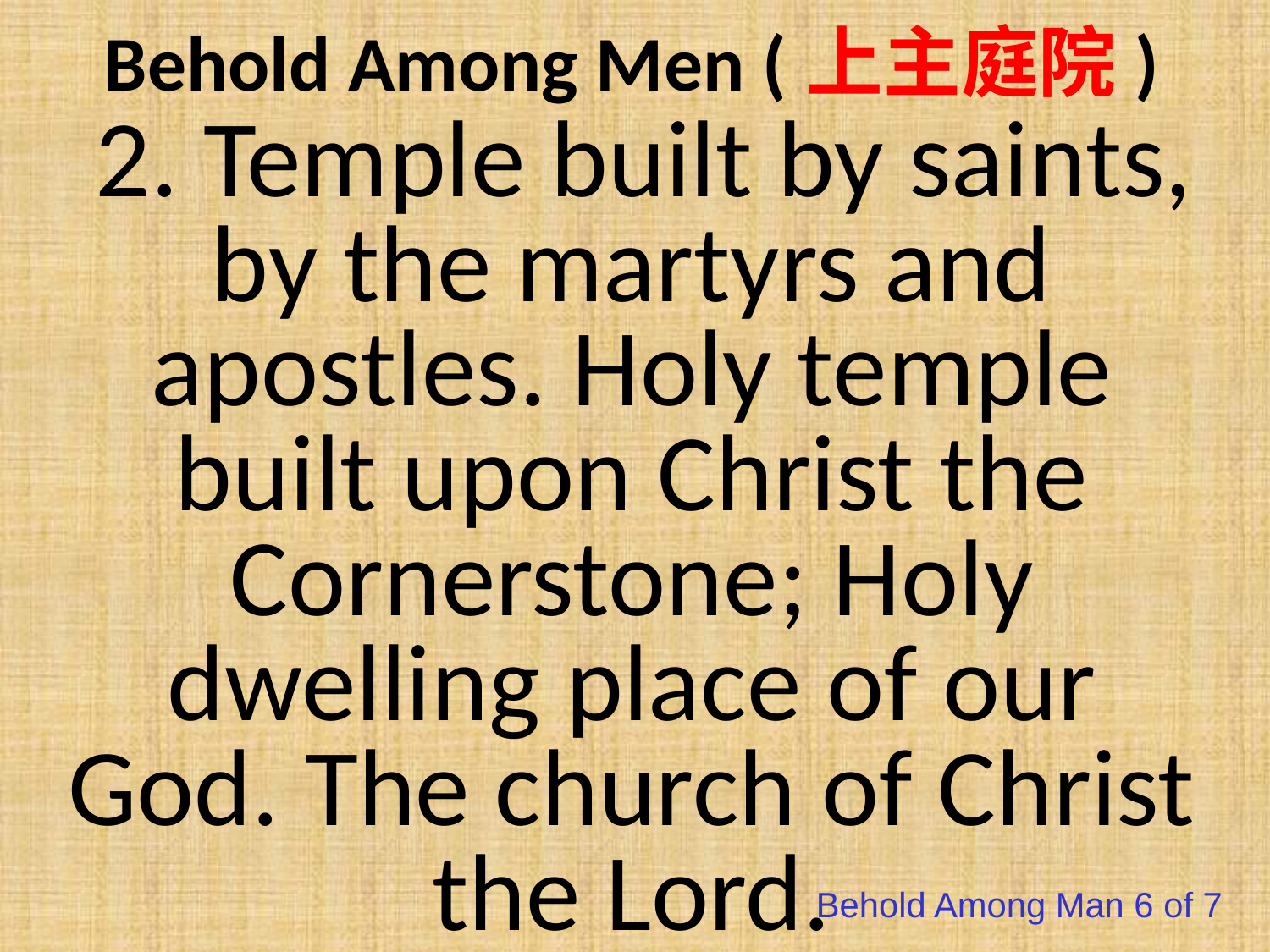

# Behold Among Men (上主庭院)
 2. Temple built by saints, by the martyrs and apostles. Holy temple built upon Christ the Cornerstone; Holy dwelling place of our God. The church of Christ the Lord.
Behold Among Man 6 of 7